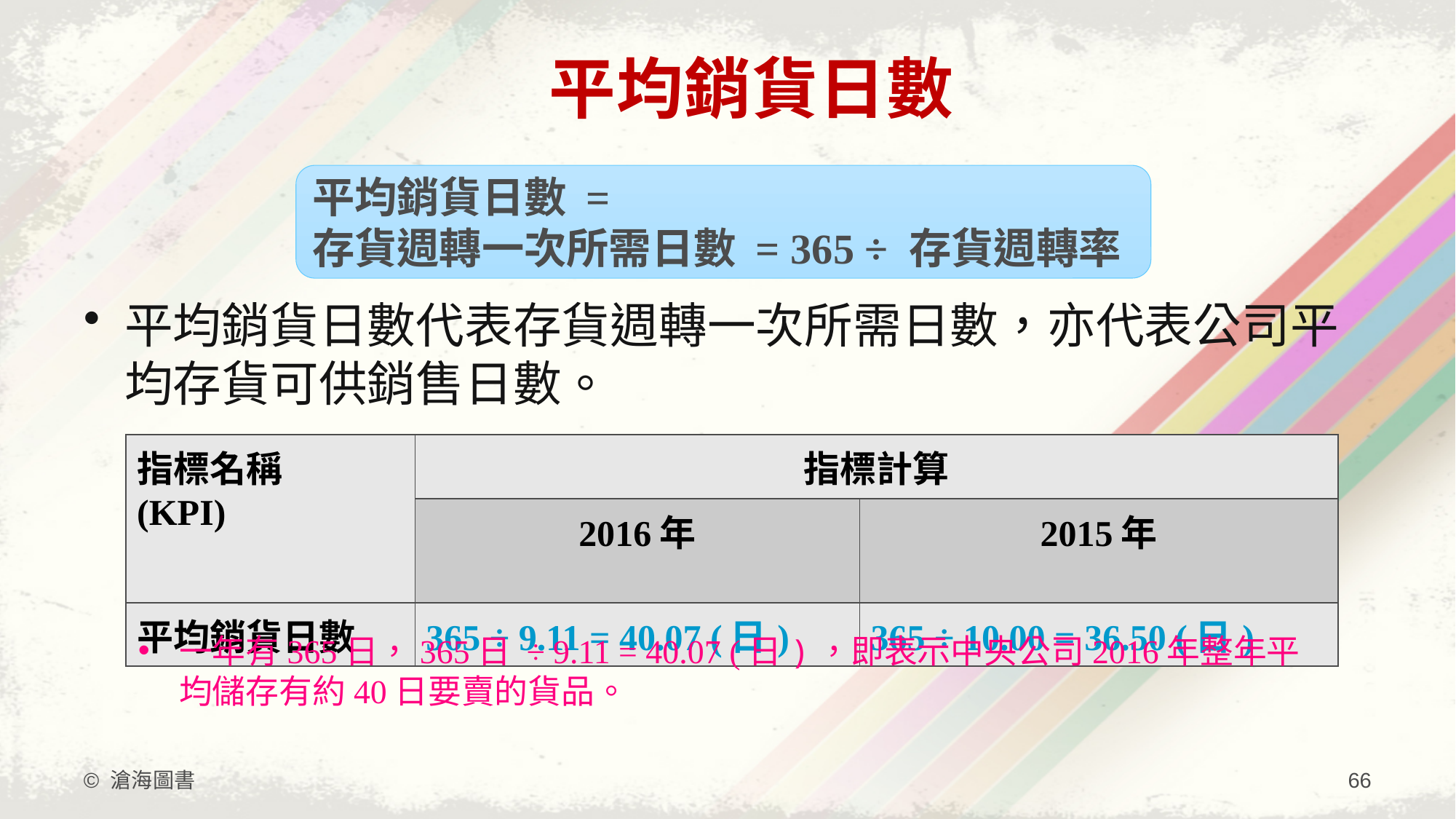

# 平均銷貨日數
平均銷貨日數 =
存貨週轉一次所需日數 = 365 ÷ 存貨週轉率
平均銷貨日數代表存貨週轉一次所需日數，亦代表公司平均存貨可供銷售日數。

| 指標名稱 (KPI) | 指標計算 |  |
| --- | --- | --- |
|  | 2016年 | 2015年 |
| 平均銷貨日數 | 365 ÷ 9.11 = 40.07 (日) | 365 ÷ 10.00 = 36.50 (日) |
一年有365日，365日 ÷ 9.11 = 40.07 (日)，即表示中央公司2016年整年平均儲存有約40日要賣的貨品。
© 滄海圖書
66